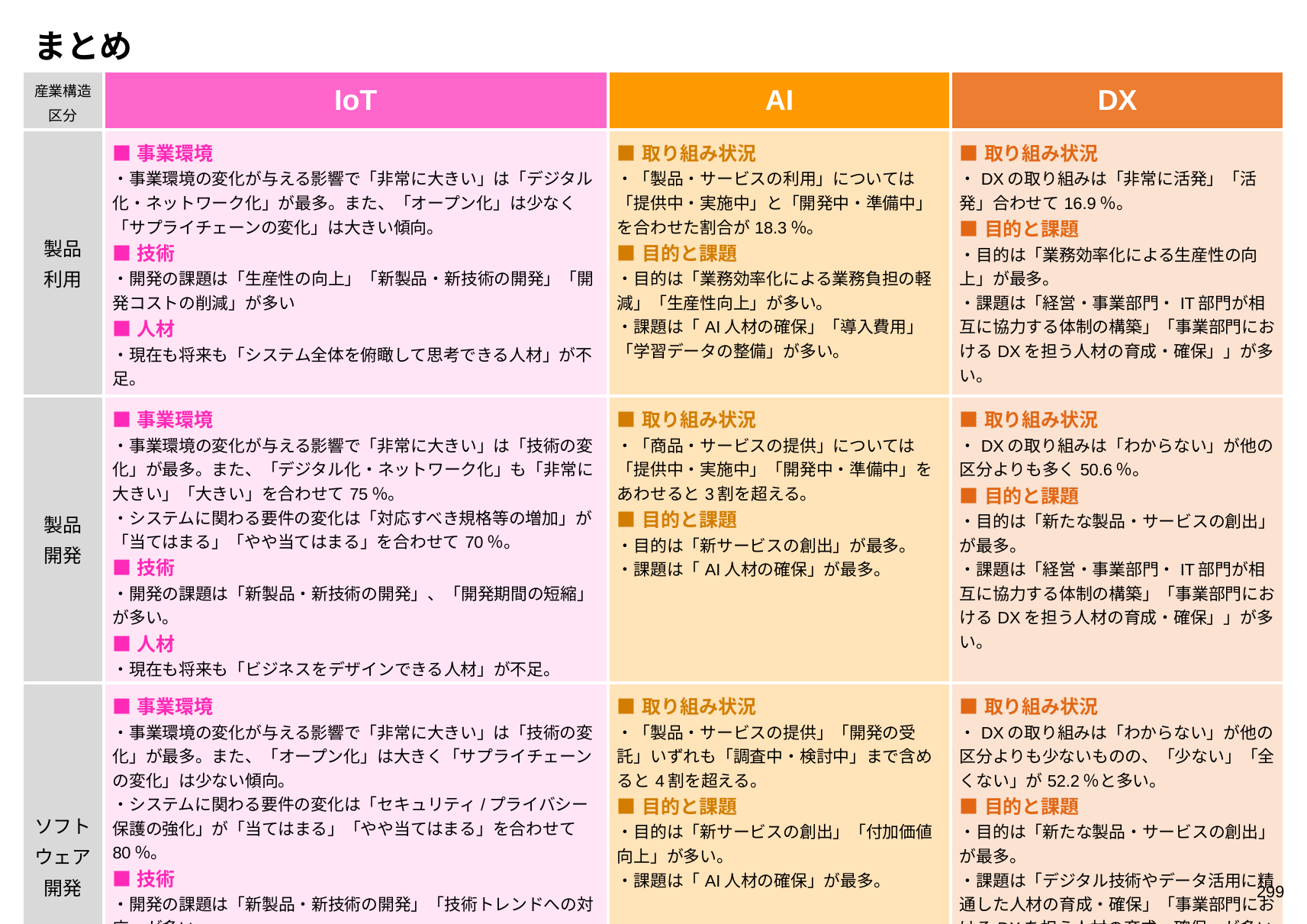

まとめ
| 産業構造 区分 | IoT | AI | DX |
| --- | --- | --- | --- |
| 製品 利用 | ■事業環境 ・事業環境の変化が与える影響で「非常に大きい」は「デジタル化・ネットワーク化」が最多。また、「オープン化」は少なく「サプライチェーンの変化」は大きい傾向。 ■技術 ・開発の課題は「生産性の向上」「新製品・新技術の開発」「開発コストの削減」が多い ■人材 ・現在も将来も「システム全体を俯瞰して思考できる人材」が不足。 ・人材不足の対応策は「中途採用／ヘッドハンティングの活用」が最多。 | ■取り組み状況 ・「製品・サービスの利用」については「提供中・実施中」と「開発中・準備中」を合わせた割合が18.3％。 ■目的と課題 ・目的は「業務効率化による業務負担の軽減」「生産性向上」が多い。 ・課題は「AI人材の確保」「導入費用」「学習データの整備」が多い。 | ■取り組み状況 ・DXの取り組みは「非常に活発」「活発」合わせて16.9％。 ■目的と課題 ・目的は「業務効率化による生産性の向上」が最多。 ・課題は「経営・事業部門・IT部門が相互に協力する体制の構築」「事業部門におけるDXを担う人材の育成・確保」」が多い。 |
| 製品 開発 | ■事業環境 ・事業環境の変化が与える影響で「非常に大きい」は「技術の変化」が最多。また、「デジタル化・ネットワーク化」も「非常に大きい」「大きい」を合わせて75％。 ・システムに関わる要件の変化は「対応すべき規格等の増加」が「当てはまる」「やや当てはまる」を合わせて70％。 ■技術 ・開発の課題は「新製品・新技術の開発」、「開発期間の短縮」が多い。 ■人材 ・現在も将来も「ビジネスをデザインできる人材」が不足。 ・人材不足の対応策は「中途採用／ヘッドハンティングの活用」が最多。 | ■取り組み状況 ・「商品・サービスの提供」については「提供中・実施中」「開発中・準備中」をあわせると3割を超える。 ■目的と課題 ・目的は「新サービスの創出」が最多。 ・課題は「AI人材の確保」が最多。 | ■取り組み状況 ・DXの取り組みは「わからない」が他の区分よりも多く50.6％。 ■目的と課題 ・目的は「新たな製品・サービスの創出」が最多。 ・課題は「経営・事業部門・IT部門が相互に協力する体制の構築」「事業部門におけるDXを担う人材の育成・確保」」が多い。 |
| ソフト ウェア 開発 | ■事業環境 ・事業環境の変化が与える影響で「非常に大きい」は「技術の変化」が最多。また、「オープン化」は大きく「サプライチェーンの変化」は少ない傾向。 ・システムに関わる要件の変化は「セキュリティ/プライバシー保護の強化」が「当てはまる」「やや当てはまる」を合わせて80％。 ■技術 ・開発の課題は「新製品・新技術の開発」「技術トレンドへの対応」が多い。 ■人材 ・現在不足しているのは「システム全体を俯瞰して思考できる人材」、将来不足するのは「新技術の専門技術者」「ビジネスをデザインできる人材」。 ・人材不足の対応策は「中途採用／ヘッドハンティングの活用」「今いる人材の再教育、スキルチェンジの強化」が多い。 | ■取り組み状況 ・「製品・サービスの提供」「開発の受託」いずれも「調査中・検討中」まで含めると4割を超える。 ■目的と課題 ・目的は「新サービスの創出」「付加価値向上」が多い。 ・課題は「AI人材の確保」が最多。 | ■取り組み状況 ・DXの取り組みは「わからない」が他の区分よりも少ないものの、「少ない」「全くない」が52.2％と多い。 ■目的と課題 ・目的は「新たな製品・サービスの創出」が最多。 ・課題は「デジタル技術やデータ活用に精通した人材の育成・確保」「事業部門におけるDXを担う人材の育成・確保」が多い。 |
299